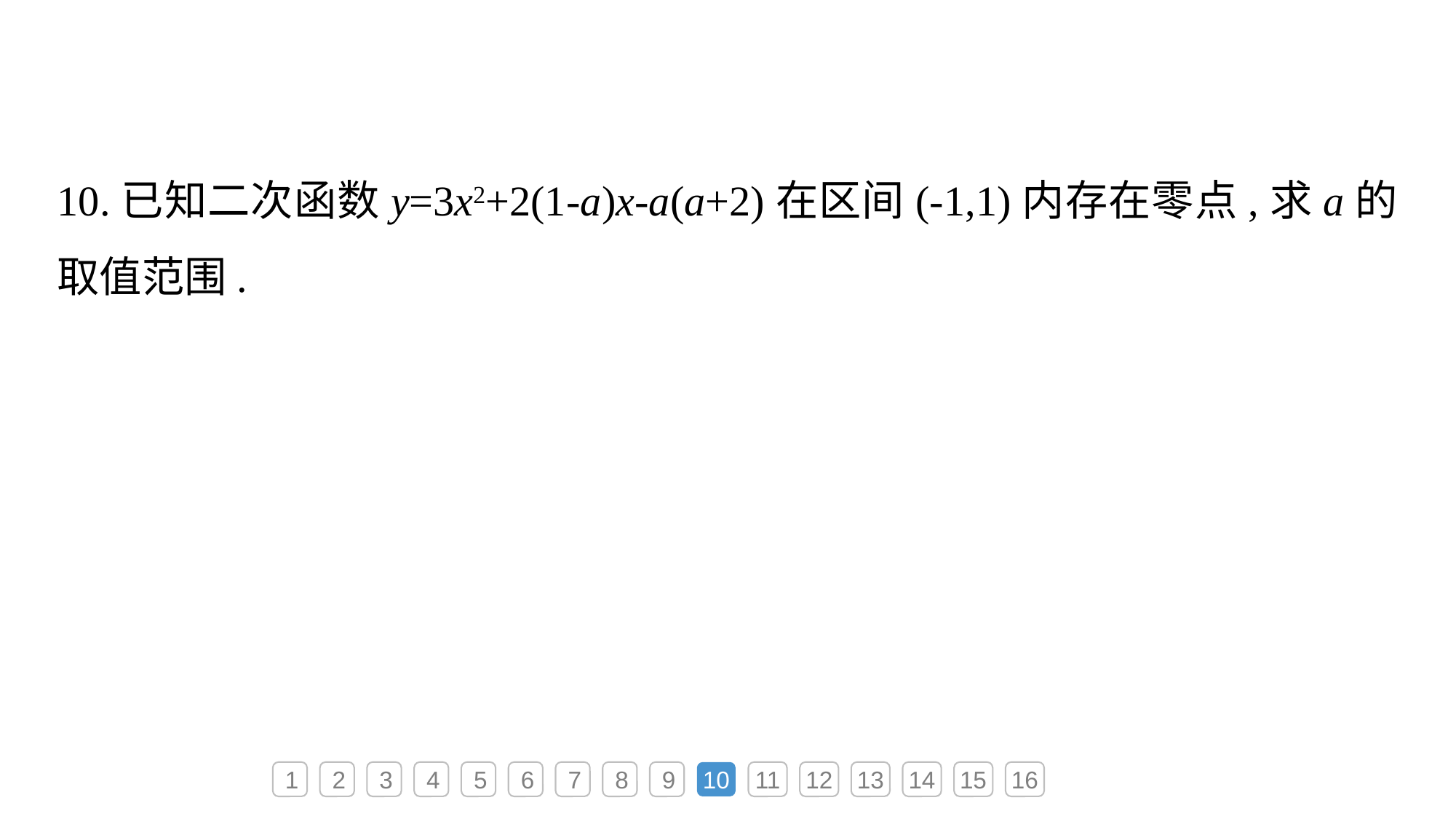

10.已知二次函数y=3x2+2(1-a)x-a(a+2)在区间(-1,1)内存在零点,求a的取值范围.
1
2
3
4
5
6
7
8
9
10
11
12
13
14
15
16